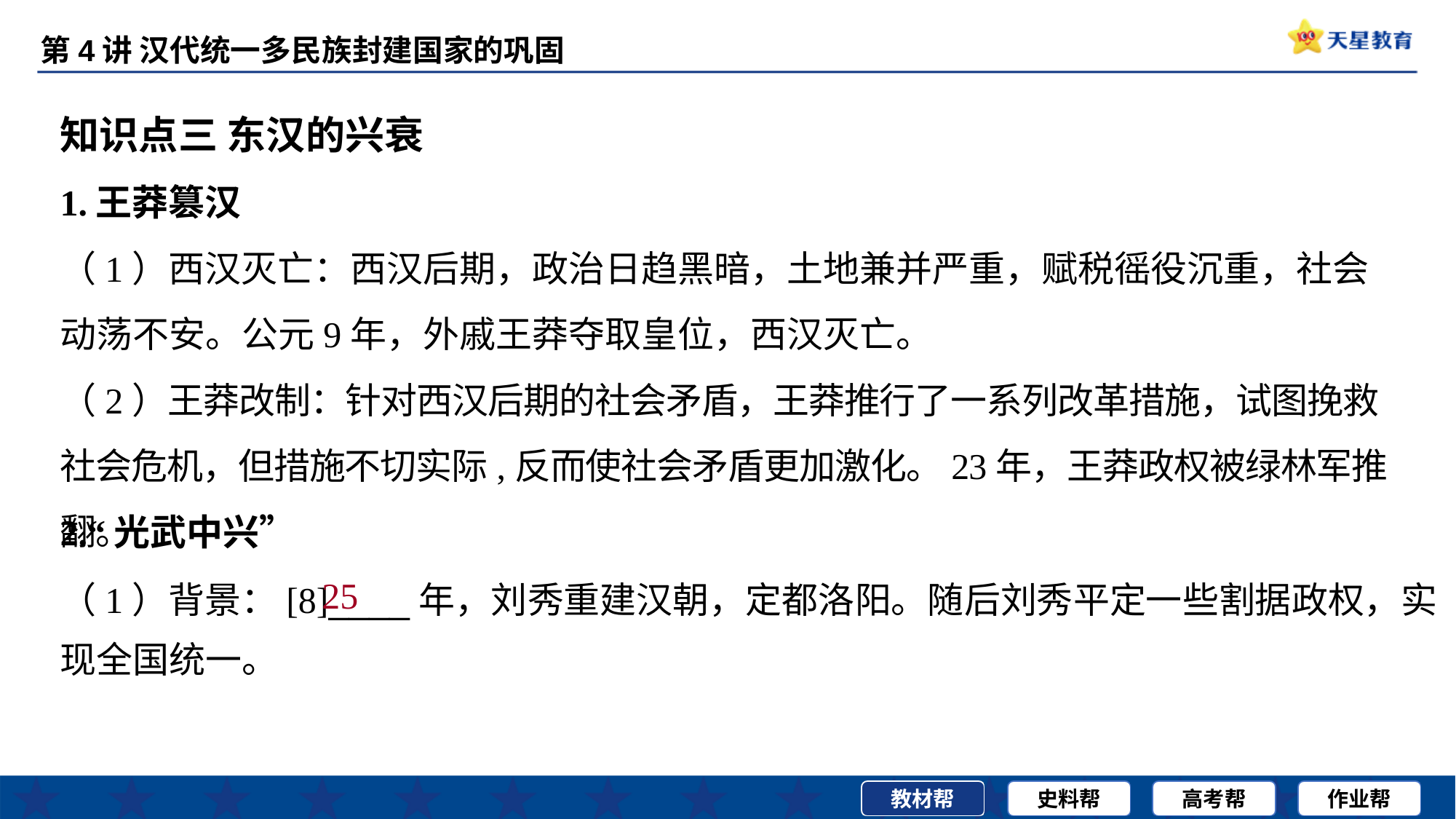

知识点三 东汉的兴衰
1.王莽篡汉
（1）西汉灭亡：西汉后期，政治日趋黑暗，土地兼并严重，赋税徭役沉重，社会动荡不安。公元9年，外戚王莽夺取皇位，西汉灭亡。
（2）王莽改制：针对西汉后期的社会矛盾，王莽推行了一系列改革措施，试图挽救社会危机，但措施不切实际,反而使社会矛盾更加激化。23年，王莽政权被绿林军推翻。
2.“光武中兴”
25
（1）背景：[8]____年，刘秀重建汉朝，定都洛阳。随后刘秀平定一些割据政权，实
现全国统一。